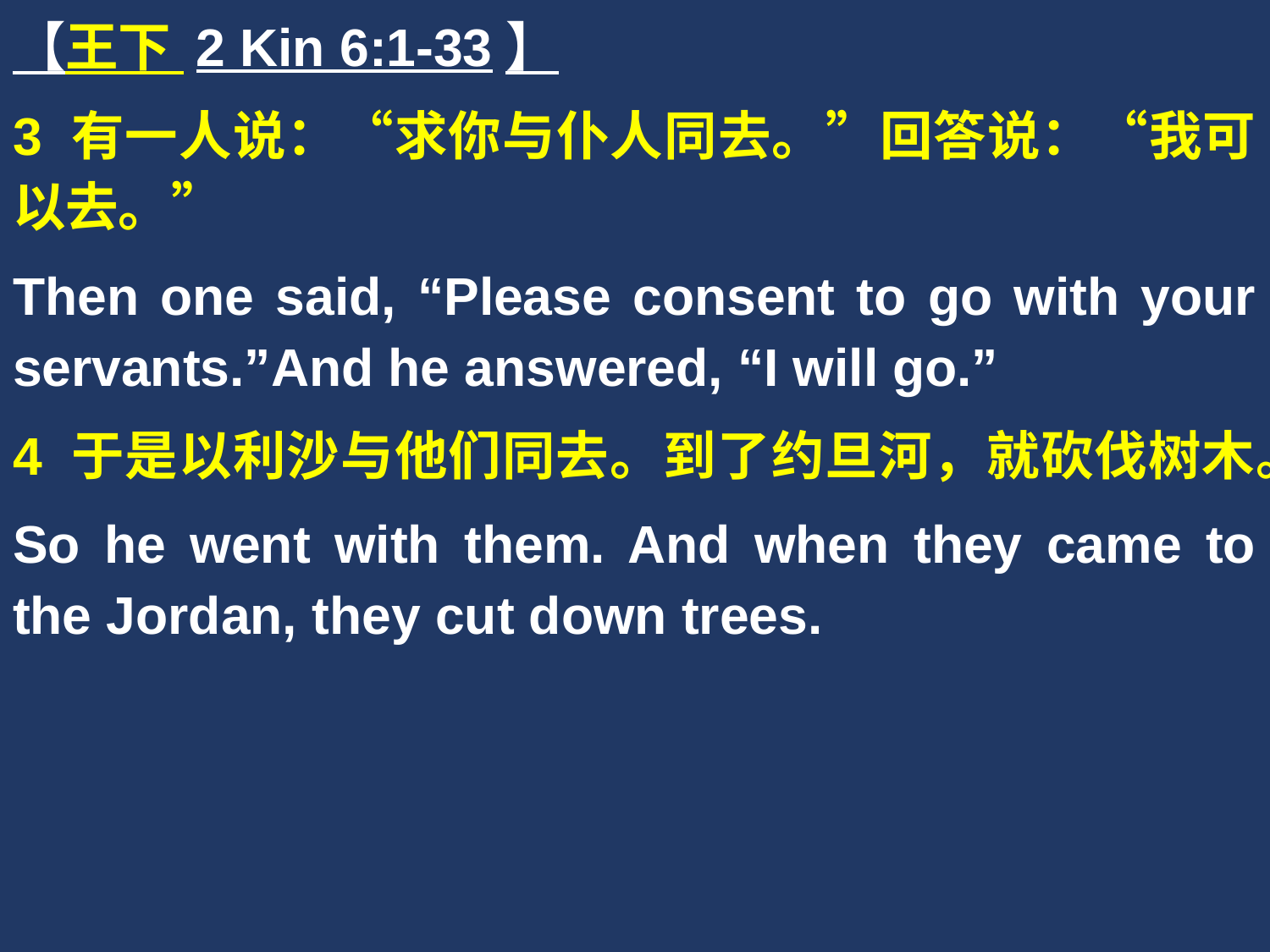

【王下 2 Kin 6:1-33】
3 有一人说：“求你与仆人同去。”回答说：“我可以去。”
Then one said, “Please consent to go with your servants.”And he answered, “I will go.”
4 于是以利沙与他们同去。到了约旦河，就砍伐树木。
So he went with them. And when they came to the Jordan, they cut down trees.